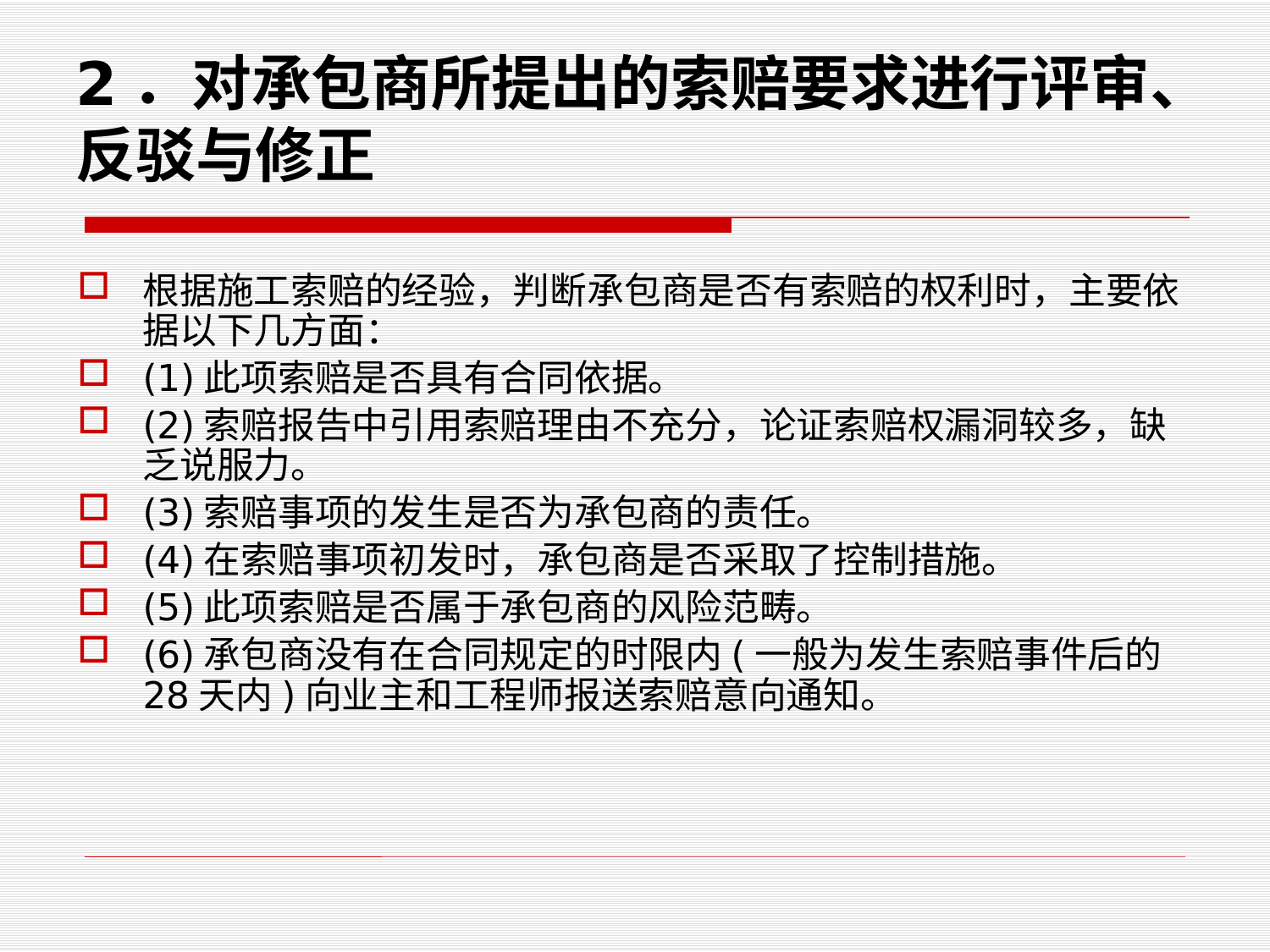

2．对承包商所提出的索赔要求进行评审、反驳与修正
根据施工索赔的经验，判断承包商是否有索赔的权利时，主要依据以下几方面：
(1)此项索赔是否具有合同依据。
(2)索赔报告中引用索赔理由不充分，论证索赔权漏洞较多，缺乏说服力。
(3)索赔事项的发生是否为承包商的责任。
(4)在索赔事项初发时，承包商是否采取了控制措施。
(5)此项索赔是否属于承包商的风险范畴。
(6)承包商没有在合同规定的时限内(一般为发生索赔事件后的28天内)向业主和工程师报送索赔意向通知。